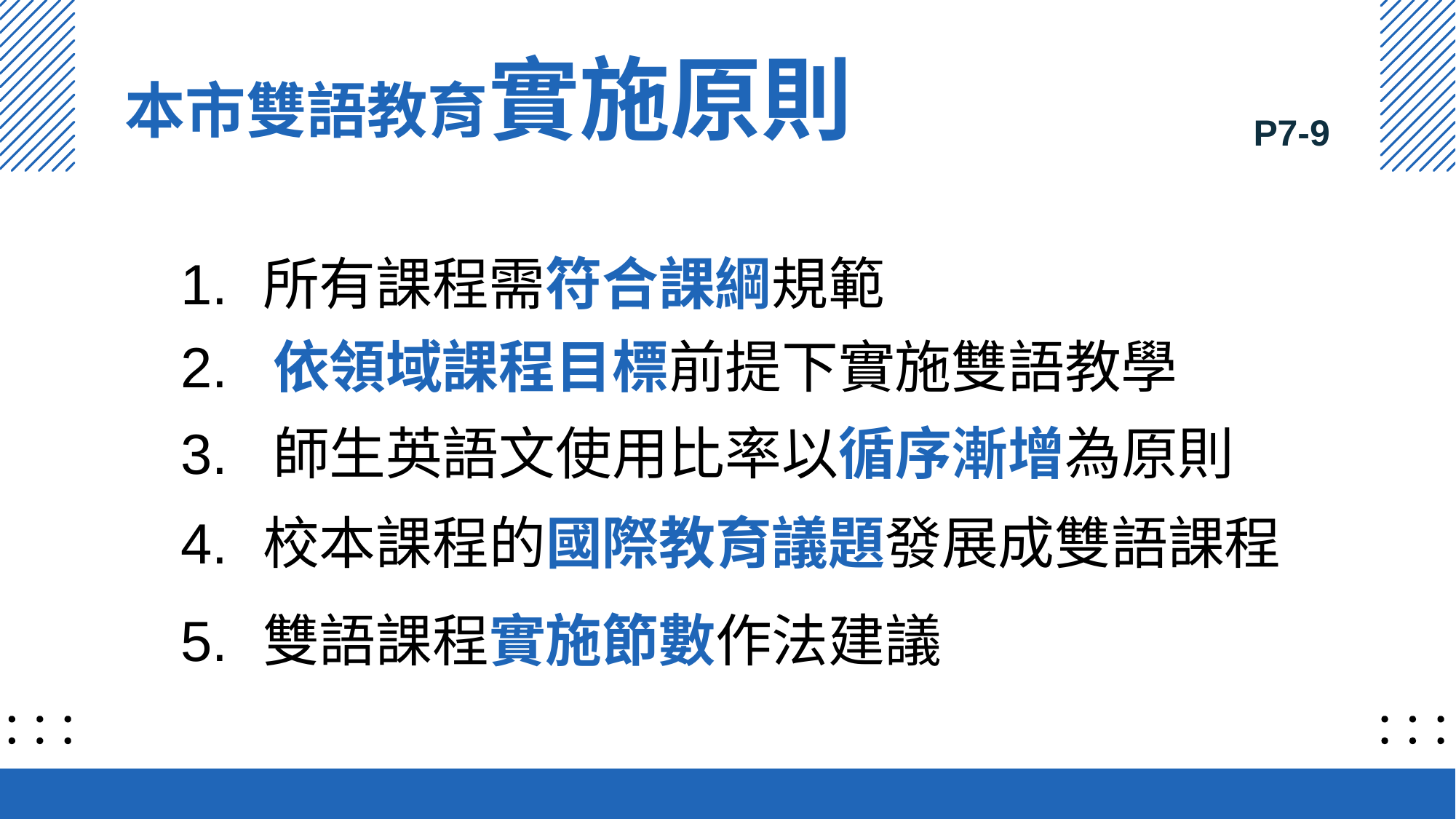

# 本市雙語教育實施原則
P7-9

所有課程需符合課綱規範
2.  依領域課程目標前提下實施雙語教學
校本課程的國際教育議題發展成雙語課程
雙語課程實施節數作法建議
3.  師生英語文使用比率以循序漸增為原則